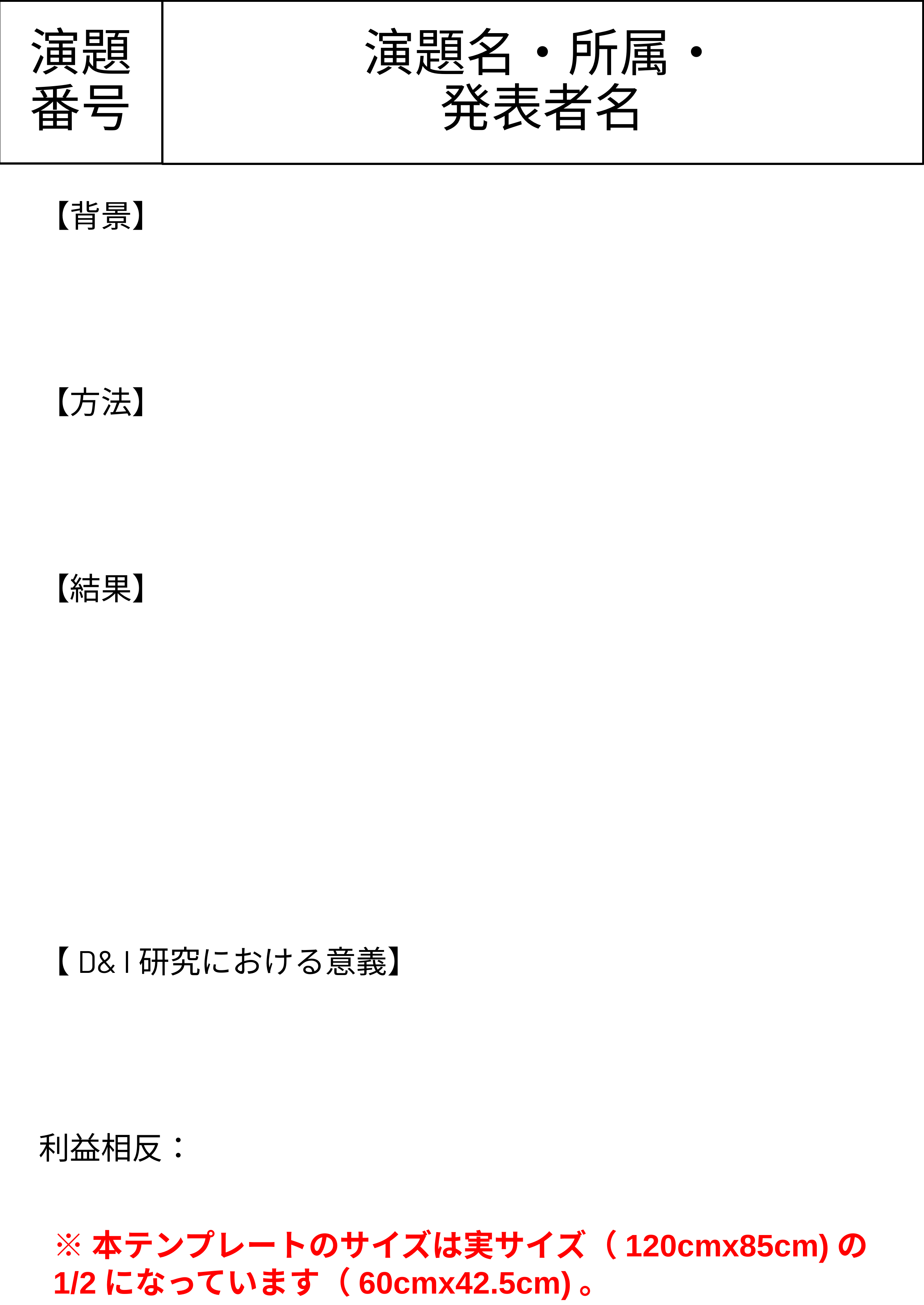

演題
番号
演題名・所属・
発表者名
【背景】

【方法】

【結果】

【D& I研究における意義】

利益相反：

※本テンプレートのサイズは実サイズ（120cmx85cm)の
1/2になっています（60cmx42.5cm)。